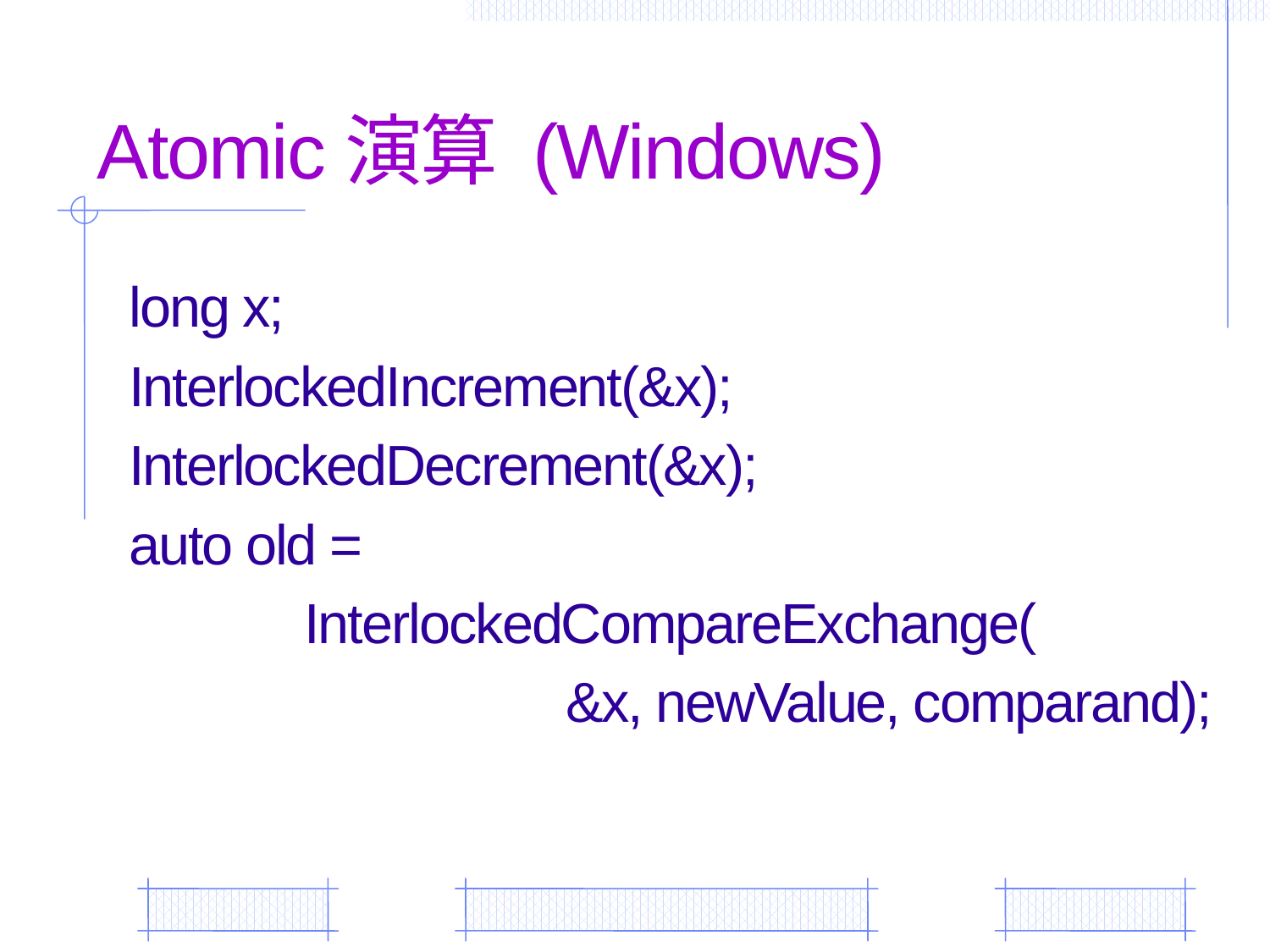

# Atomic演算 (Windows)
long x;
InterlockedIncrement(&x);
InterlockedDecrement(&x);
auto old =
InterlockedCompareExchange(
&x, newValue, comparand);